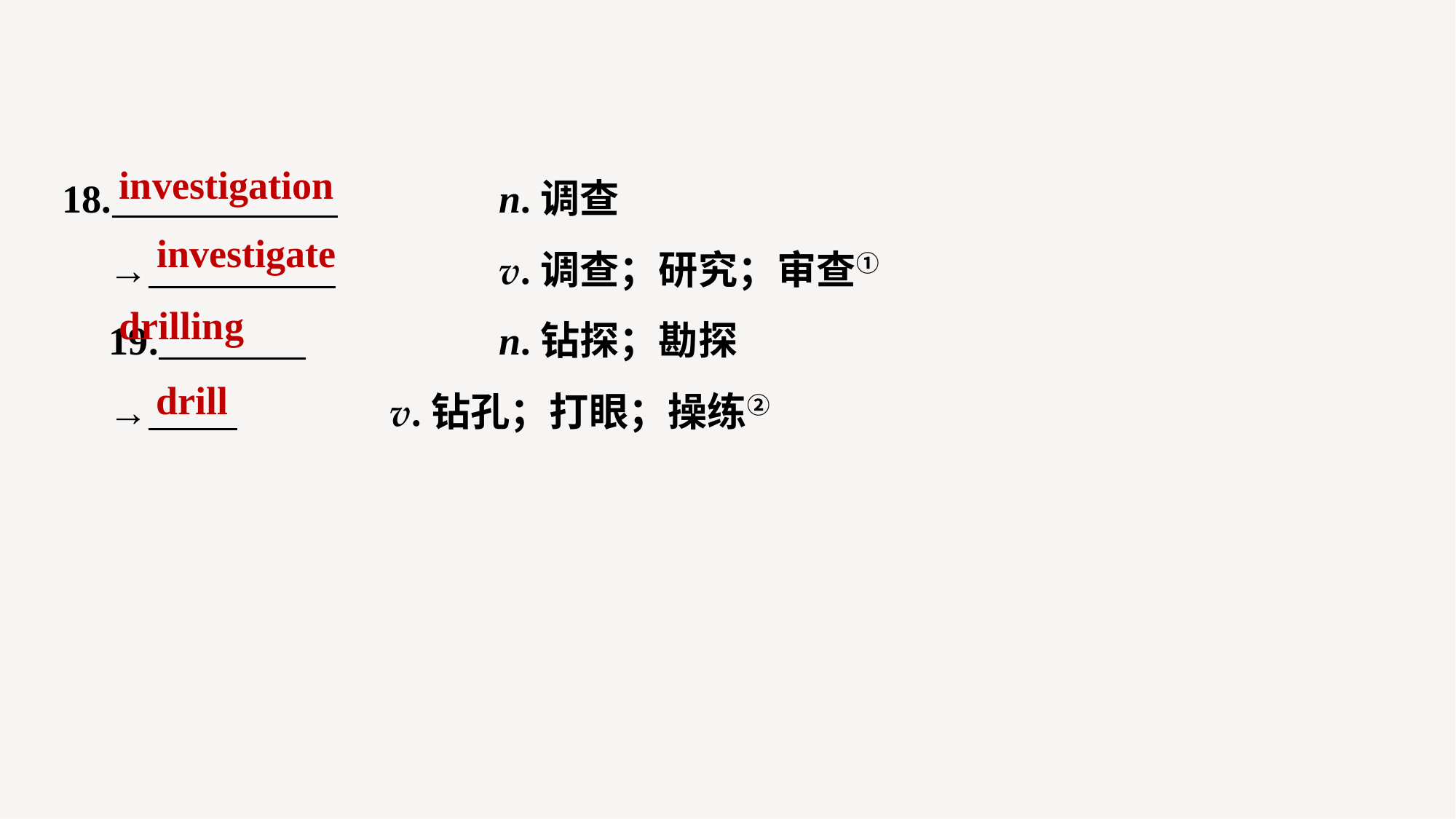

18.                        		n.调查
→                    		v.调查；研究；审查①
19.                		n.钻探；勘探
→          		v.钻孔；打眼；操练②
investigation
investigate
drilling
drill